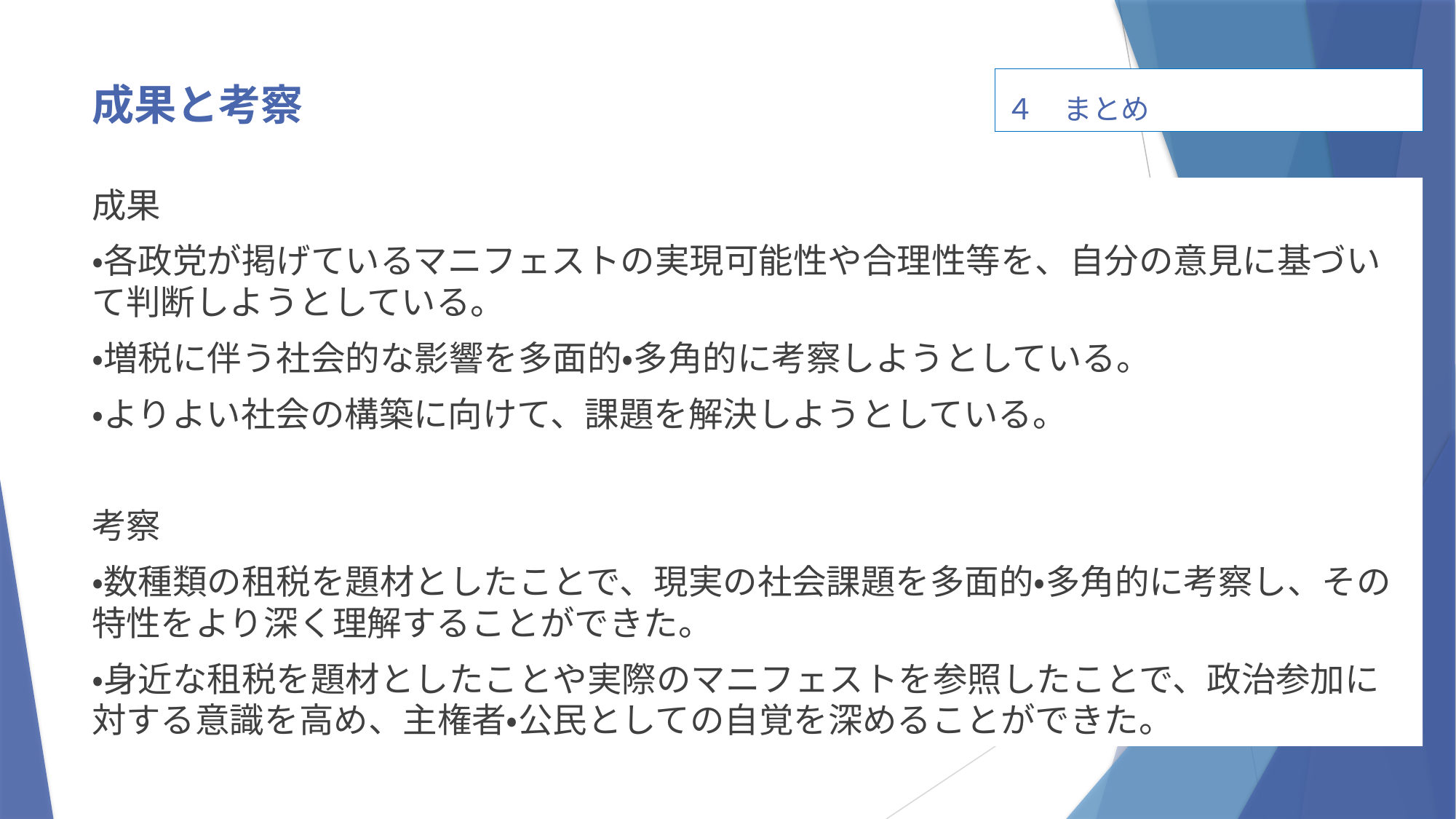

４　まとめ
成果と考察
成果
・各政党が掲げているマニフェストの実現可能性や合理性等を、自分の意見に基づいて判断しようとしている。
・増税に伴う社会的な影響を多面的・多角的に考察しようとしている。
・よりよい社会の構築に向けて、課題を解決しようとしている。

考察
・数種類の租税を題材としたことで、現実の社会課題を多面的・多角的に考察し、その特性をより深く理解することができた。
・身近な租税を題材としたことや実際のマニフェストを参照したことで、政治参加に対する意識を高め、主権者・公民としての自覚を深めることができた。